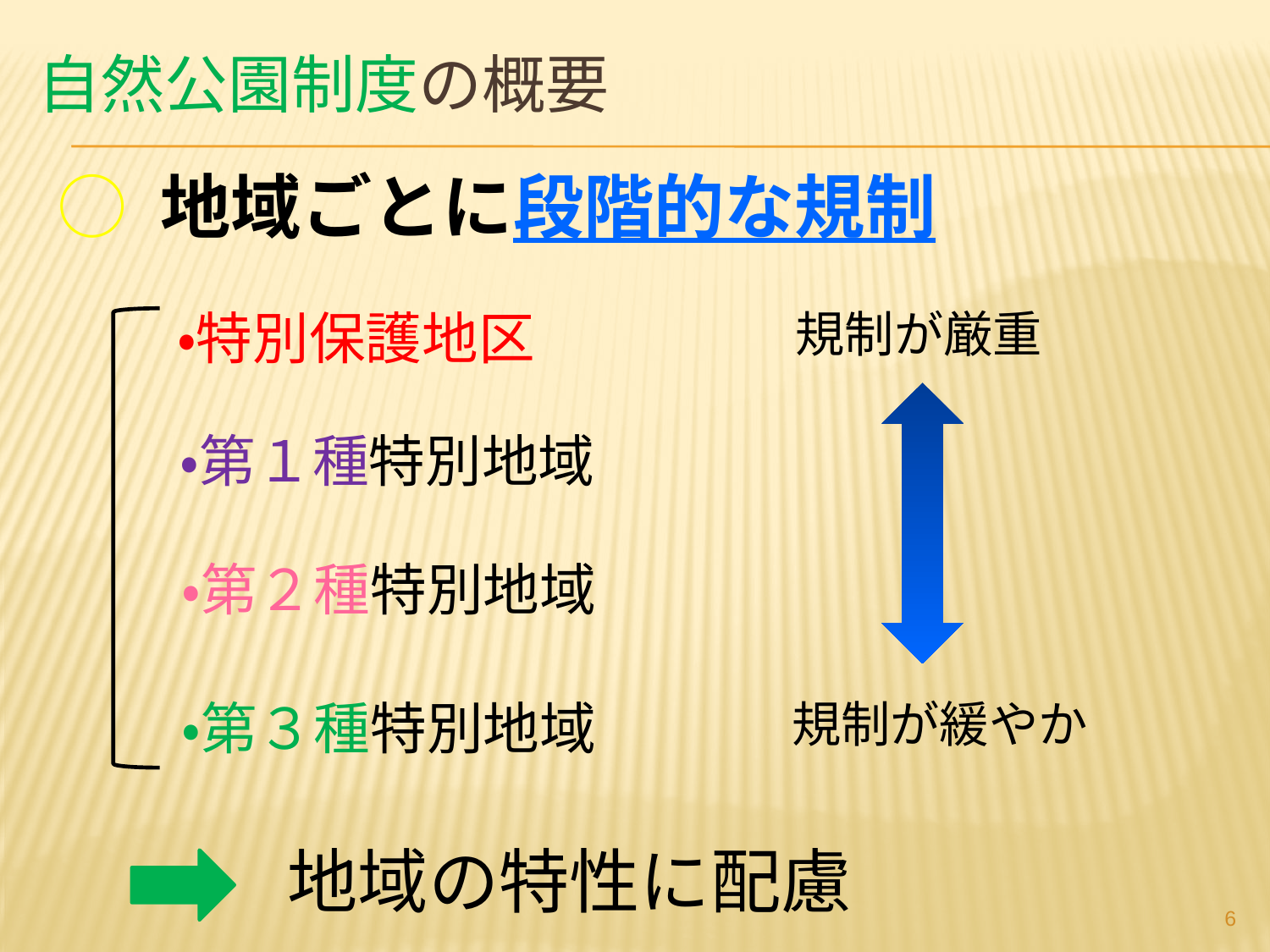

# 自然公園制度の概要
○ 地域ごとに段階的な規制

・特別保護地区
規制が厳重

・第１種特別地域
・第２種特別地域
・第３種特別地域
規制が緩やか
地域の特性に配慮

6